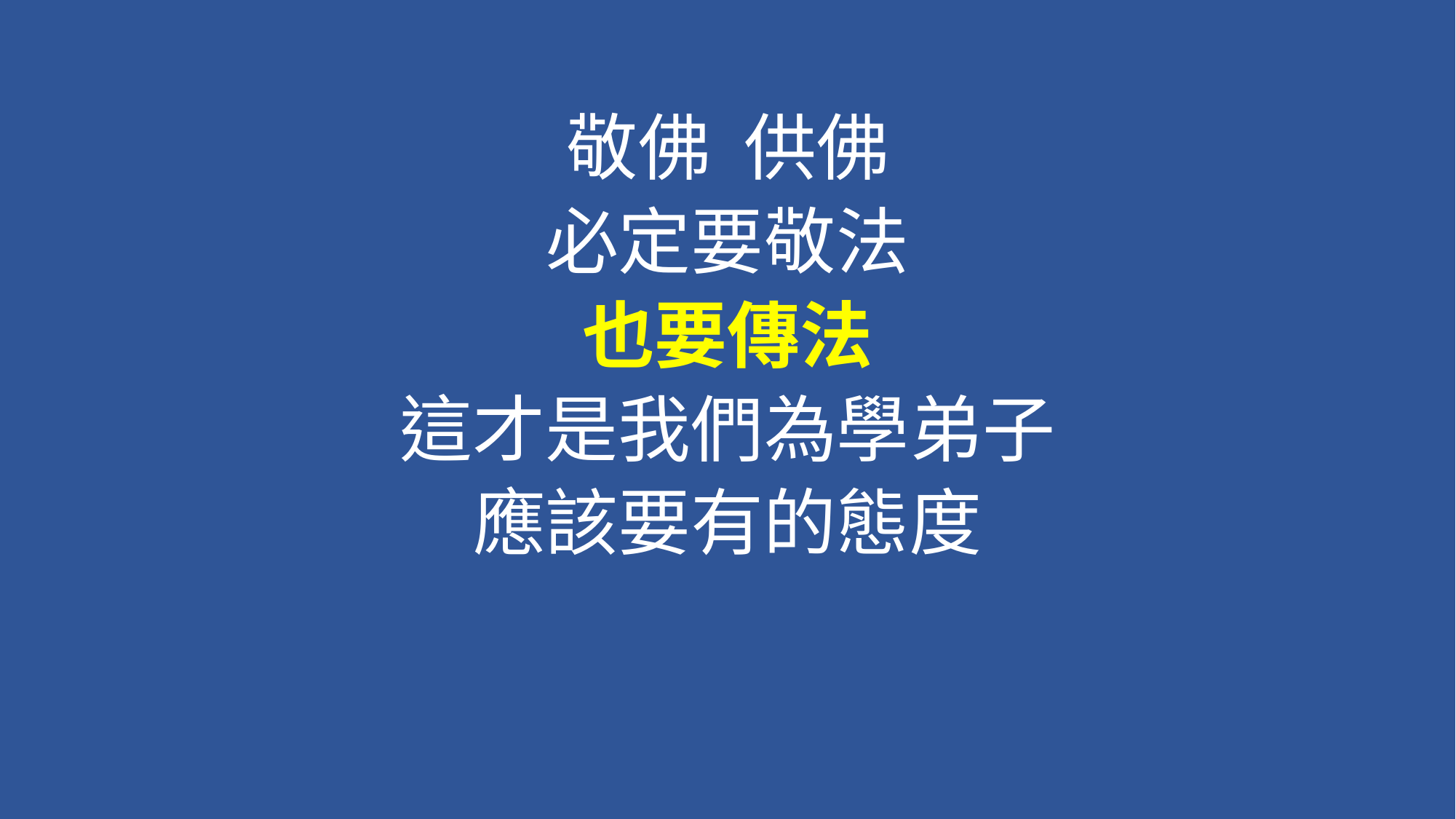

#
敬佛  供佛
必定要敬法
也要傳法
這才是我們為學弟子
應該要有的態度